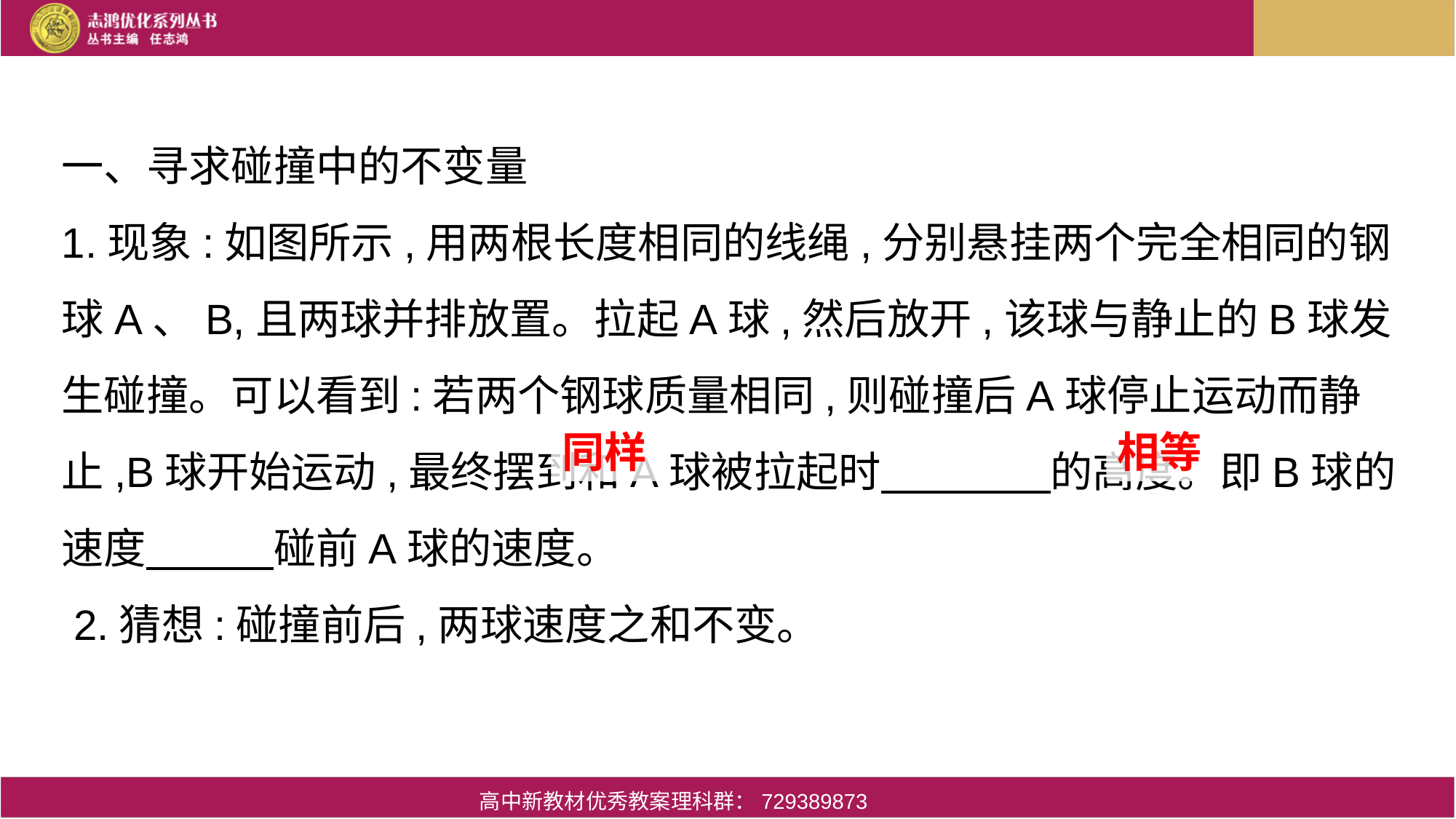

一、寻求碰撞中的不变量
1.现象:如图所示,用两根长度相同的线绳,分别悬挂两个完全相同的钢球A、B,且两球并排放置。拉起A球,然后放开,该球与静止的B球发生碰撞。可以看到:若两个钢球质量相同,则碰撞后A球停止运动而静止,B球开始运动,最终摆到和A球被拉起时　　　　的高度。即B球的速度　　　碰前A球的速度。
 2.猜想:碰撞前后,两球速度之和不变。
同样
相等